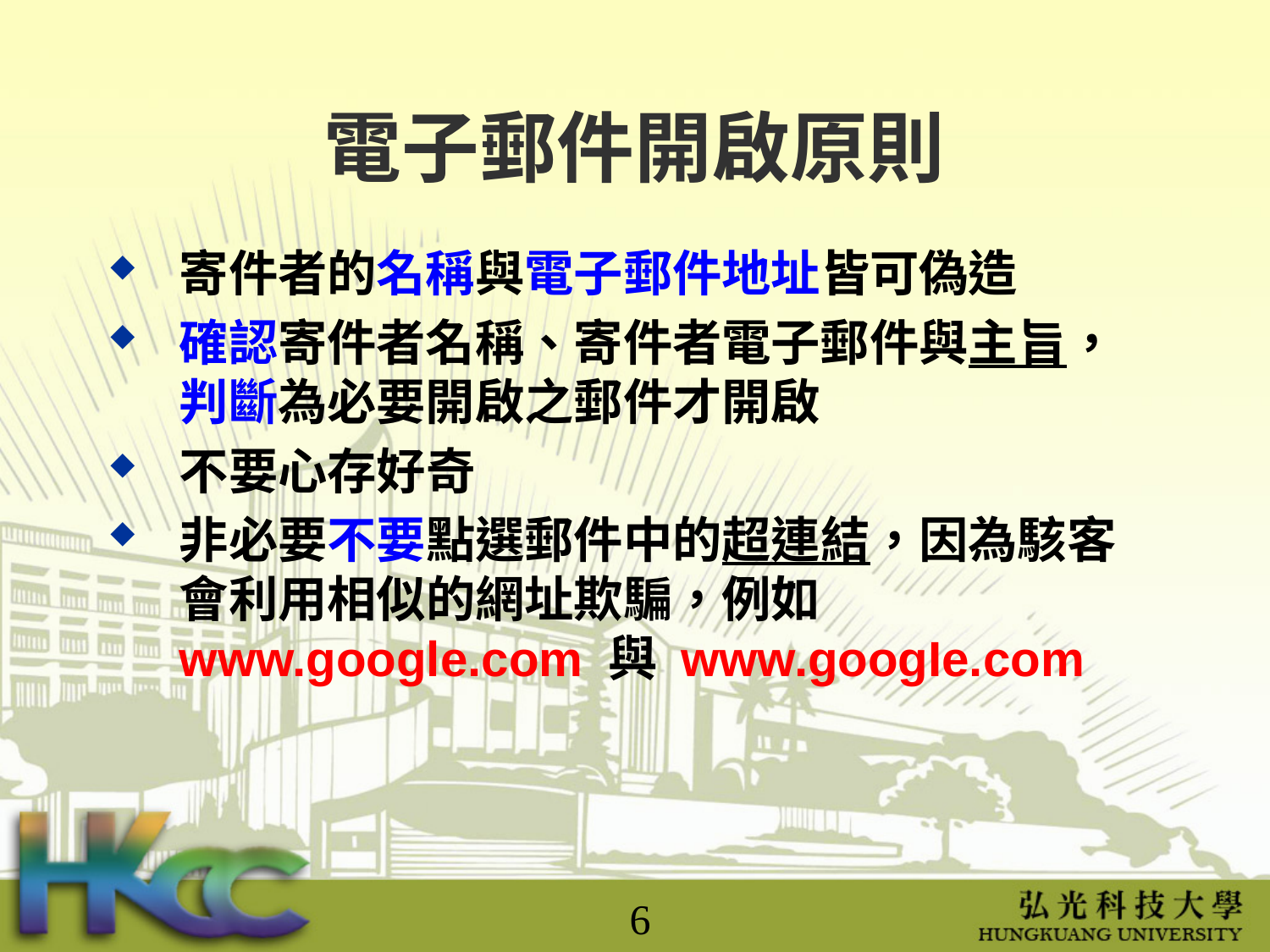

# 電子郵件開啟原則
寄件者的名稱與電子郵件地址皆可偽造
確認寄件者名稱、寄件者電子郵件與主旨，判斷為必要開啟之郵件才開啟
不要心存好奇
非必要不要點選郵件中的超連結，因為駭客會利用相似的網址欺騙，例如www.google.com 與 www.googIe.com

6